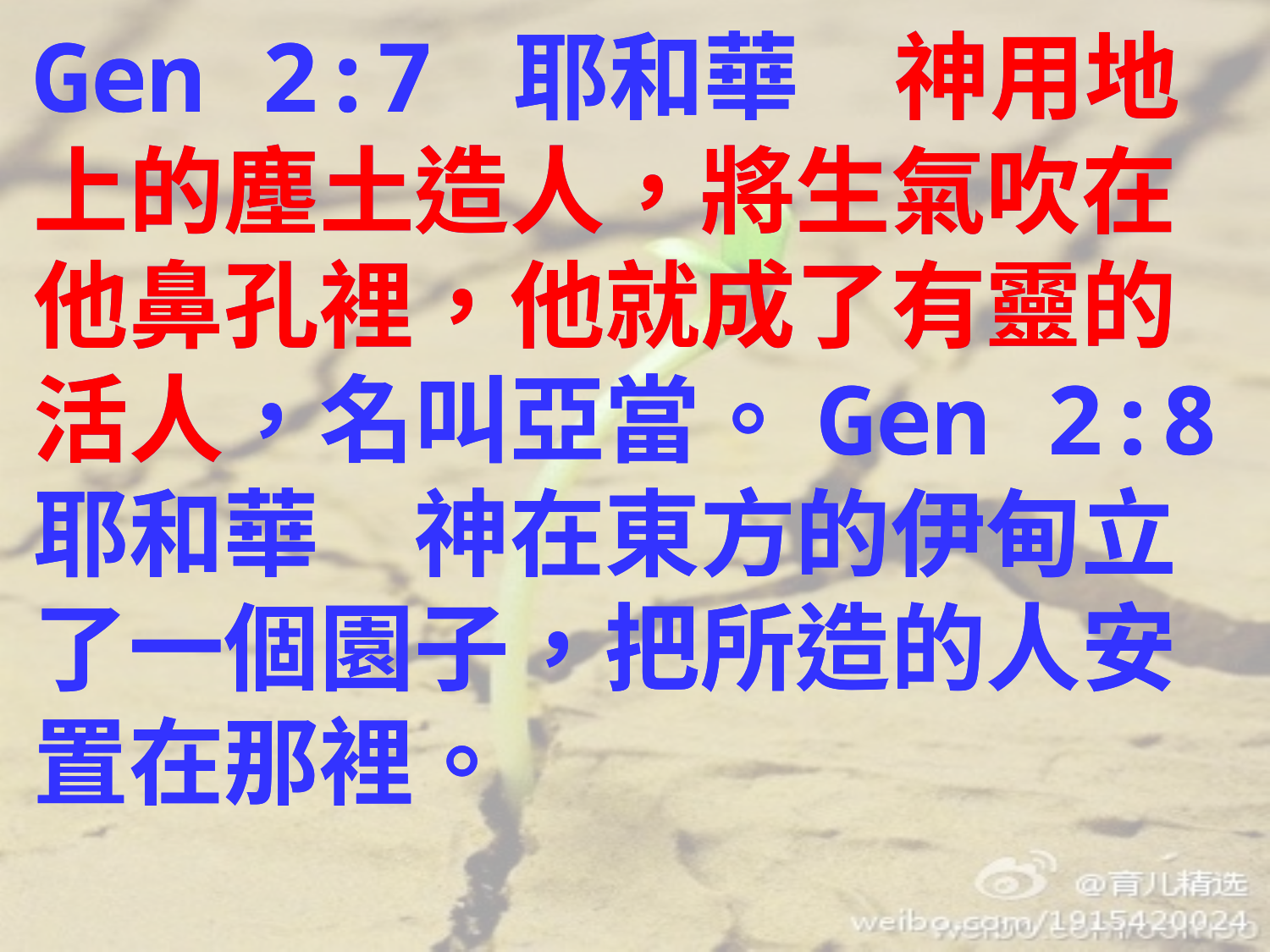

Gen 2:7 耶和華　神用地上的塵土造人，將生氣吹在他鼻孔裡，他就成了有靈的活人，名叫亞當。Gen 2:8 耶和華　神在東方的伊甸立了一個園子，把所造的人安置在那裡。
Gen 2:7 耶和華　神用地上的塵土造人，將生氣吹在他鼻孔裡，他就成了有靈的活人，名叫亞當。Gen 2:8 耶和華　神在東方的伊甸立了一個園子，把所造的人安置在那裡。